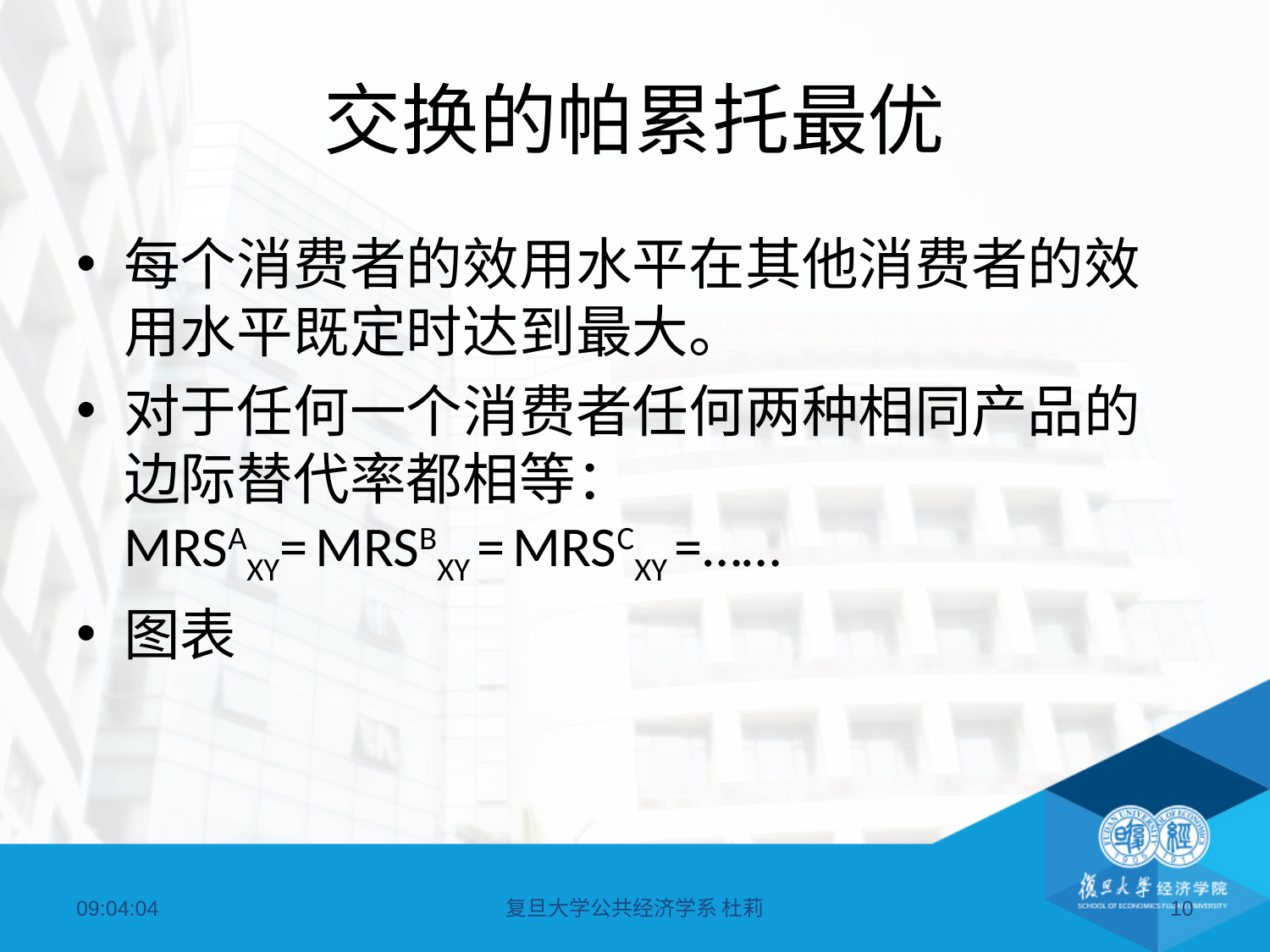

# 交换的帕累托最优
每个消费者的效用水平在其他消费者的效用水平既定时达到最大。
对于任何一个消费者任何两种相同产品的边际替代率都相等：
MRSAXY= MRSBXY = MRSCXY =……
图表
09:04:04
复旦大学公共经济学系 杜莉
10